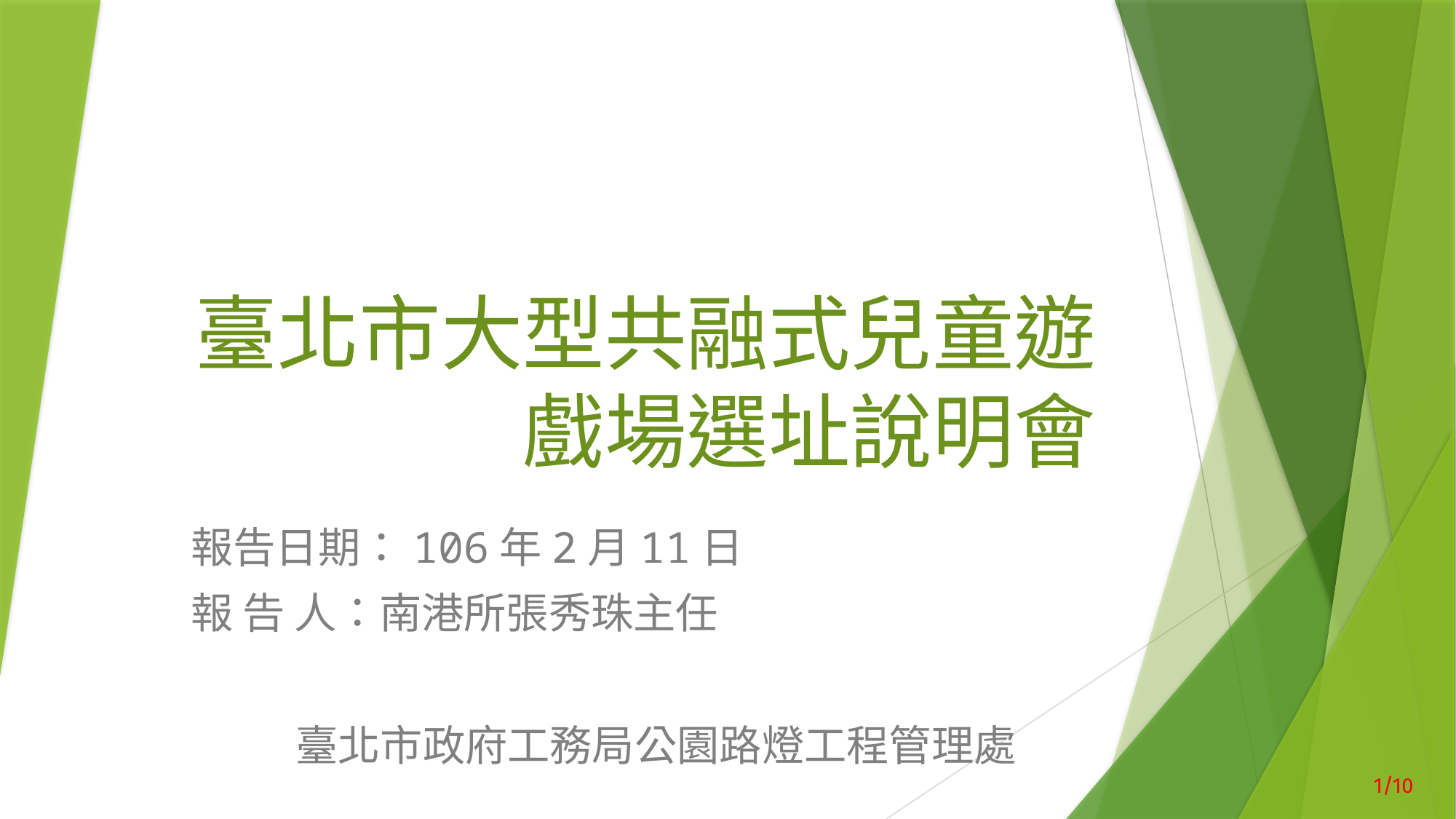

# 臺北市大型共融式兒童遊戲場選址說明會
報告日期：106年2月11日
報 告 人：南港所張秀珠主任

          臺北市政府工務局公園路燈工程管理處

1/10